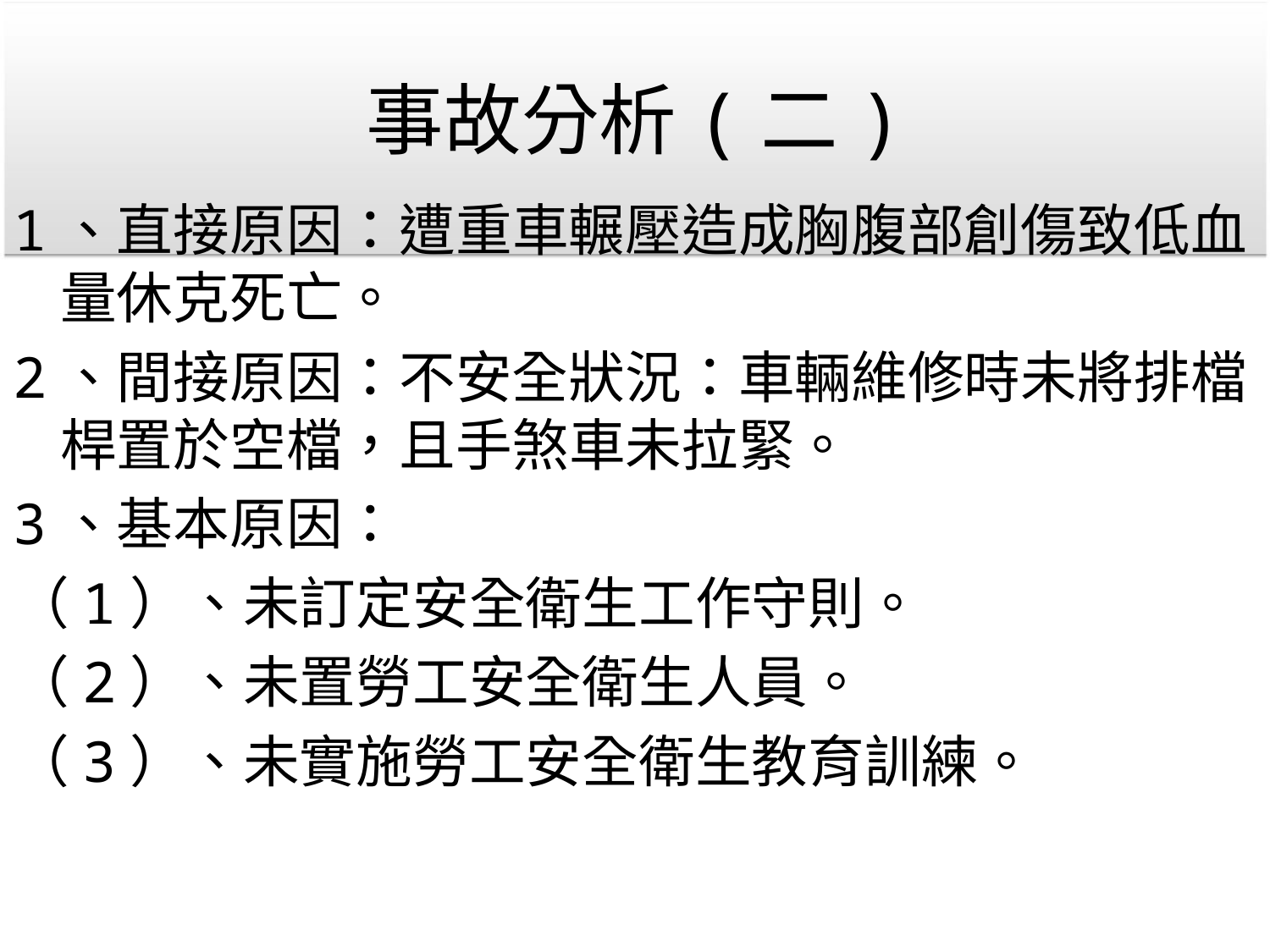

# 事故分析(二)
1、直接原因：遭重車輾壓造成胸腹部創傷致低血量休克死亡。
2、間接原因：不安全狀況：車輛維修時未將排檔桿置於空檔，且手煞車未拉緊。
3、基本原因：
（1）、未訂定安全衛生工作守則。
（2）、未置勞工安全衛生人員。
（3）、未實施勞工安全衛生教育訓練。